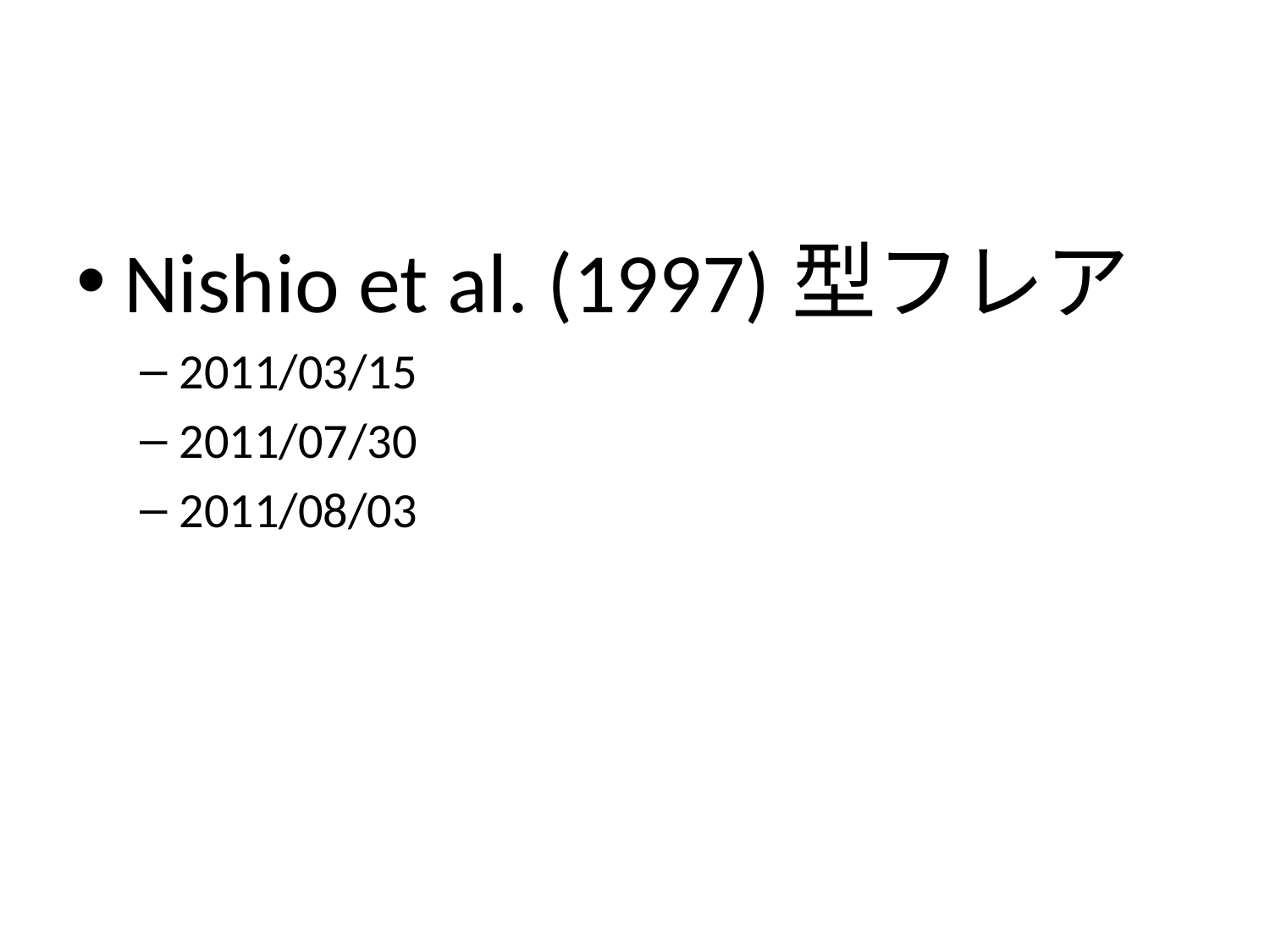

#
Nishio et al. (1997)型フレア
2011/03/15
2011/07/30
2011/08/03